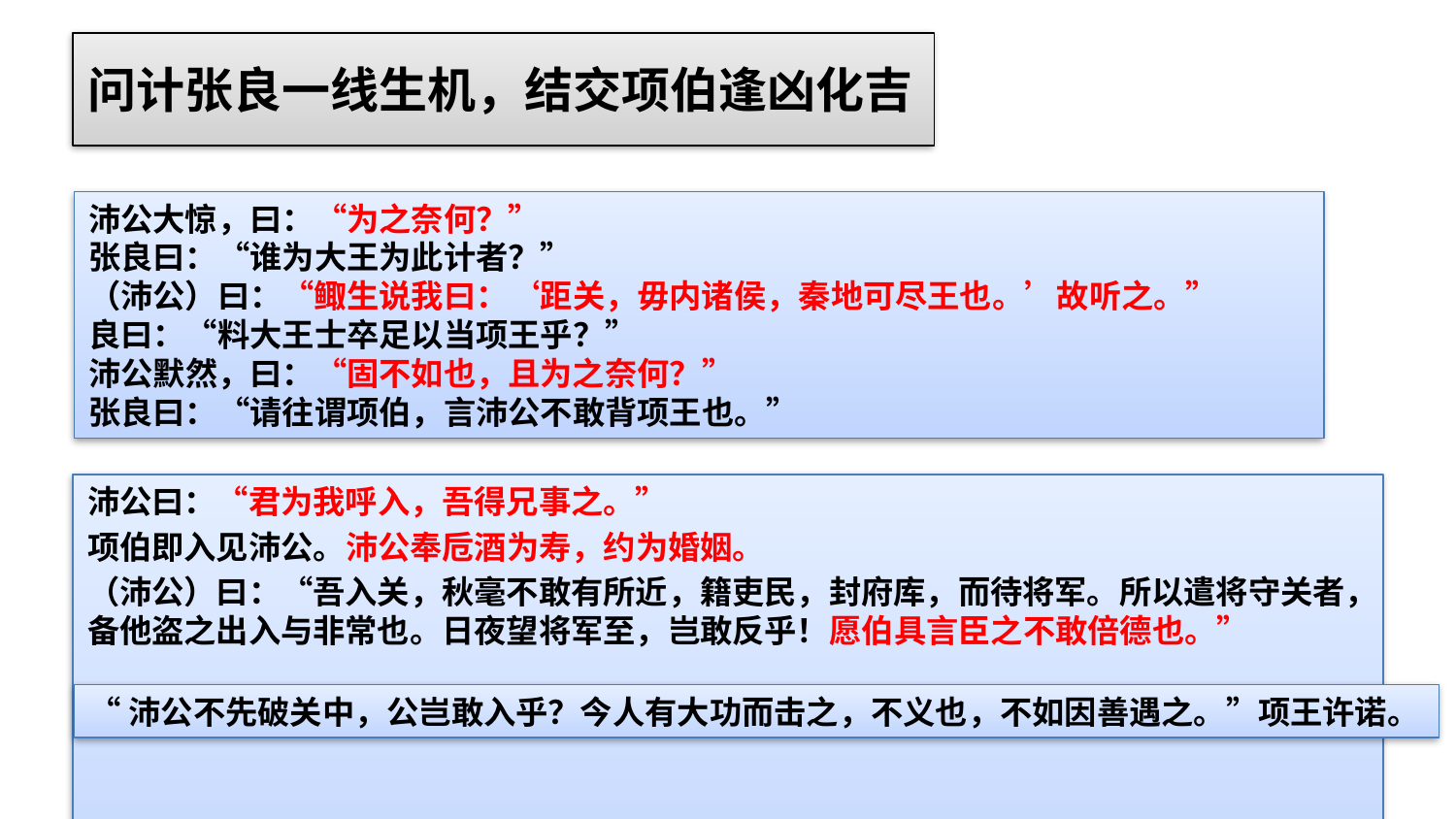

# 问计张良一线生机，结交项伯逢凶化吉
沛公大惊，曰：“为之奈何？”
张良曰：“谁为大王为此计者？”
（沛公）曰：“鲰生说我曰：‘距关，毋内诸侯，秦地可尽王也。’故听之。”
良曰：“料大王士卒足以当项王乎？”
沛公默然，曰：“固不如也，且为之奈何？”
张良曰：“请往谓项伯，言沛公不敢背项王也。”
沛公曰：“君为我呼入，吾得兄事之。”
项伯即入见沛公。沛公奉卮酒为寿，约为婚姻。
（沛公）曰：“吾入关，秋毫不敢有所近，籍吏民，封府库，而待将军。所以遣将守关者，备他盗之出入与非常也。日夜望将军至，岂敢反乎！愿伯具言臣之不敢倍德也。”
“沛公不先破关中，公岂敢入乎？今人有大功而击之，不义也，不如因善遇之。”项王许诺。